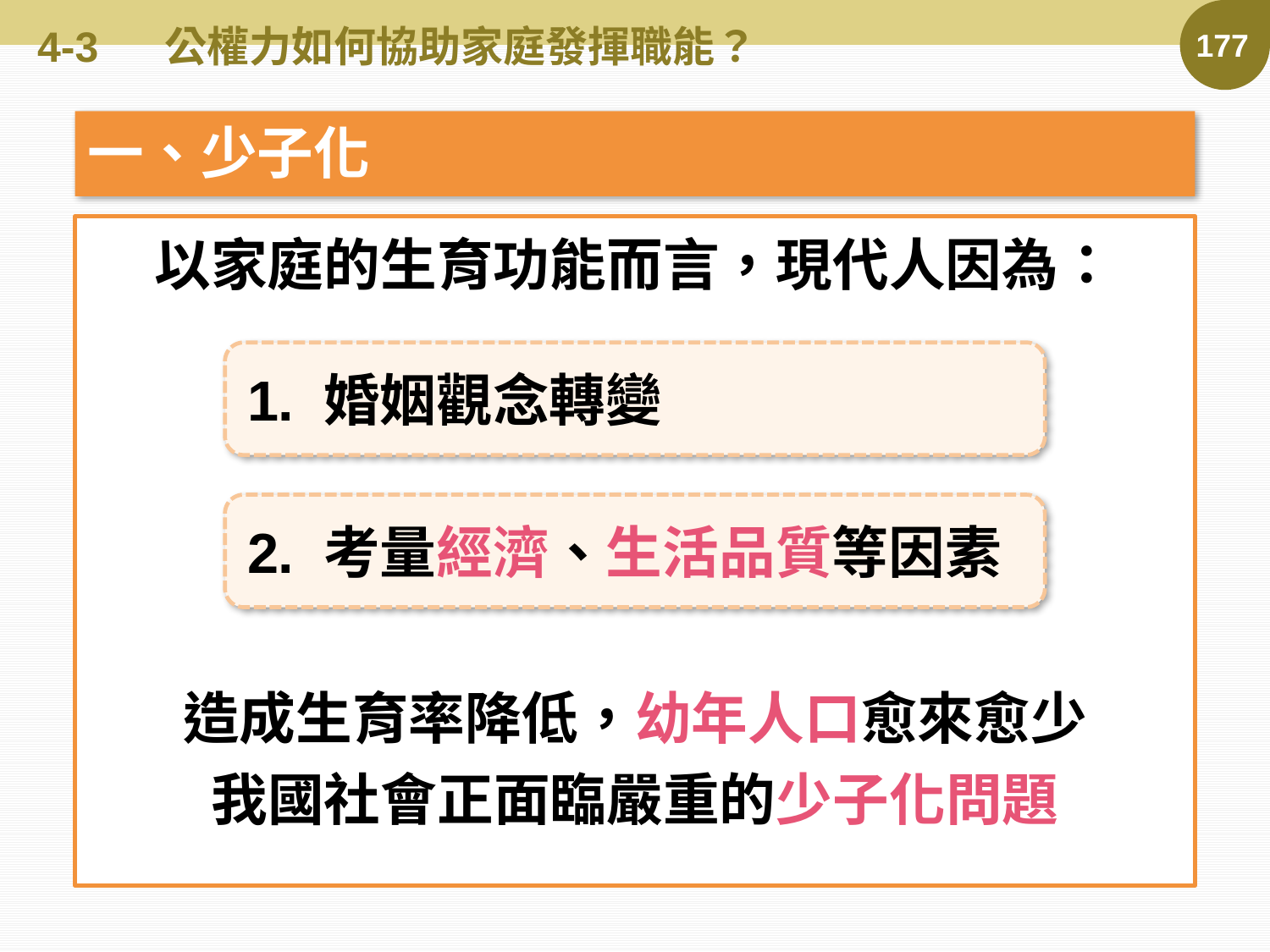

# 4-3	公權力如何協助家庭發揮職能？
177
一、少子化
以家庭的生育功能而言，現代人因為：

造成生育率降低，幼年人口愈來愈少
我國社會正面臨嚴重的少子化問題
1. 婚姻觀念轉變
2. 考量經濟、生活品質等因素